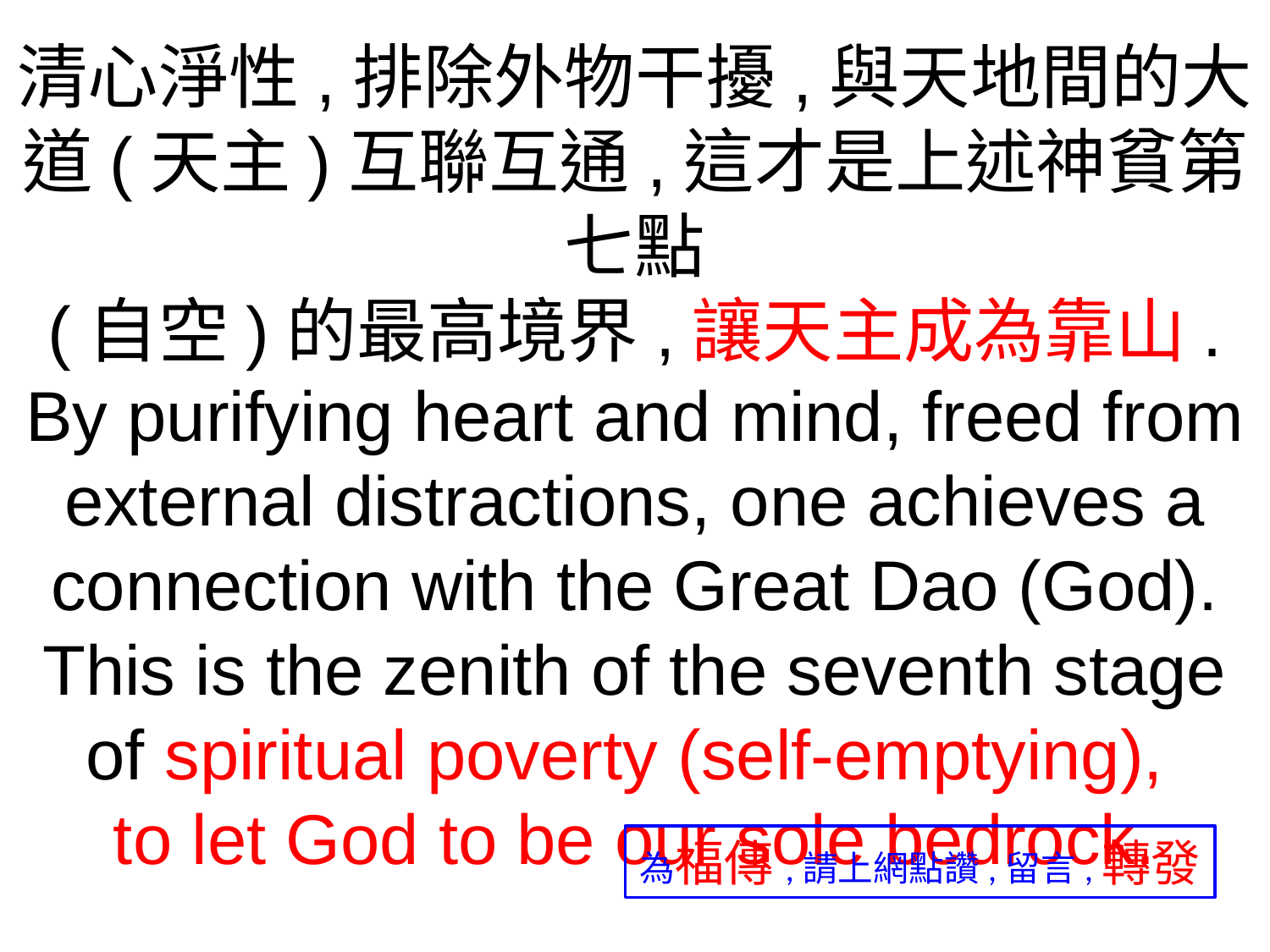

清心淨性,排除外物干擾,與天地間的大道(天主)互聯互通,這才是上述神貧第七點
(自空)的最高境界,讓天主成為靠山.
By purifying heart and mind, freed from external distractions, one achieves a connection with the Great Dao (God). This is the zenith of the seventh stage of spiritual poverty (self-emptying),
to let God to be our sole bedrock.
為福傳,請上網點讚,留言,轉發